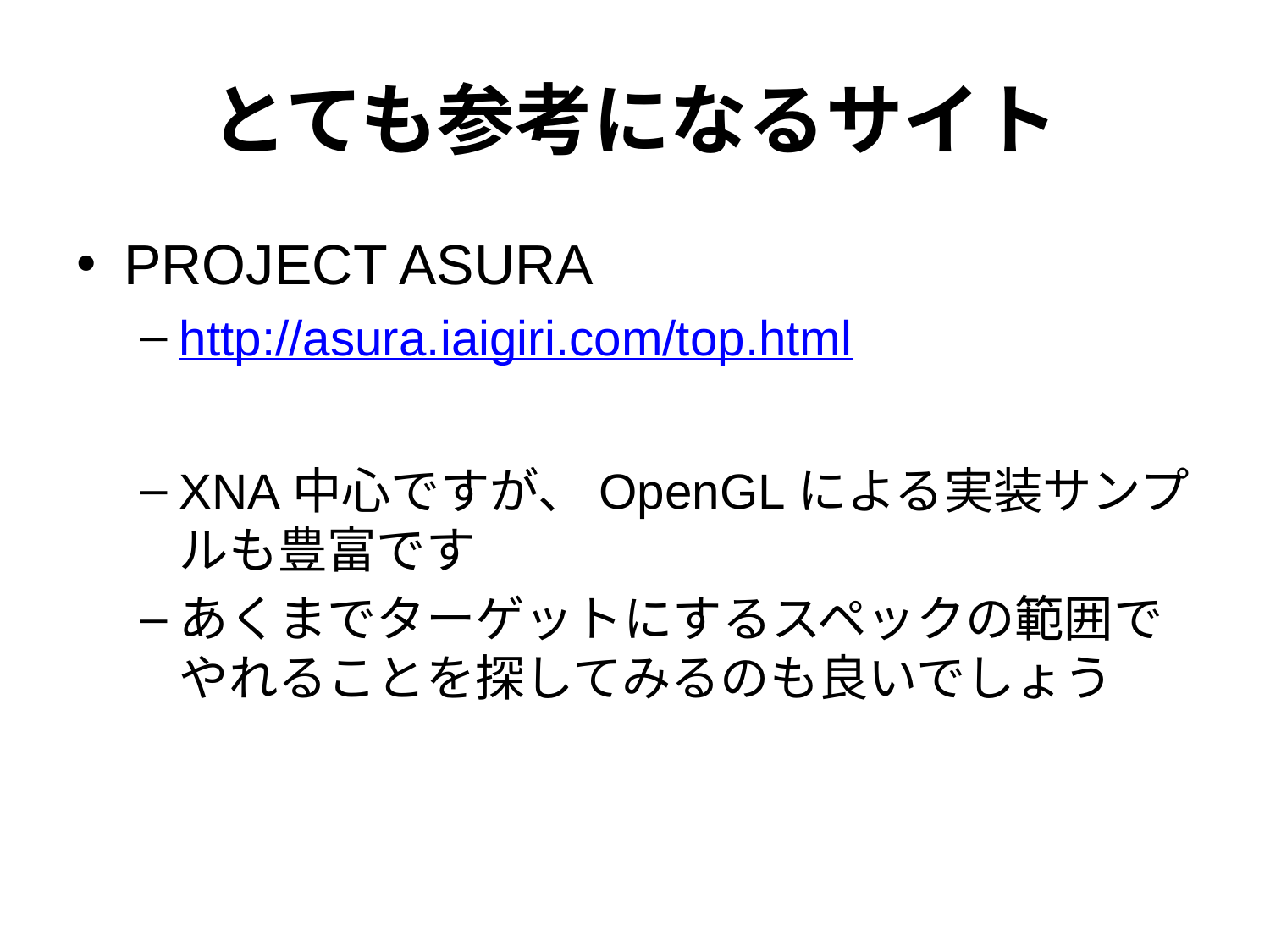

# とても参考になるサイト
PROJECT ASURA
http://asura.iaigiri.com/top.html

XNA中心ですが、OpenGLによる実装サンプルも豊富です
あくまでターゲットにするスペックの範囲でやれることを探してみるのも良いでしょう